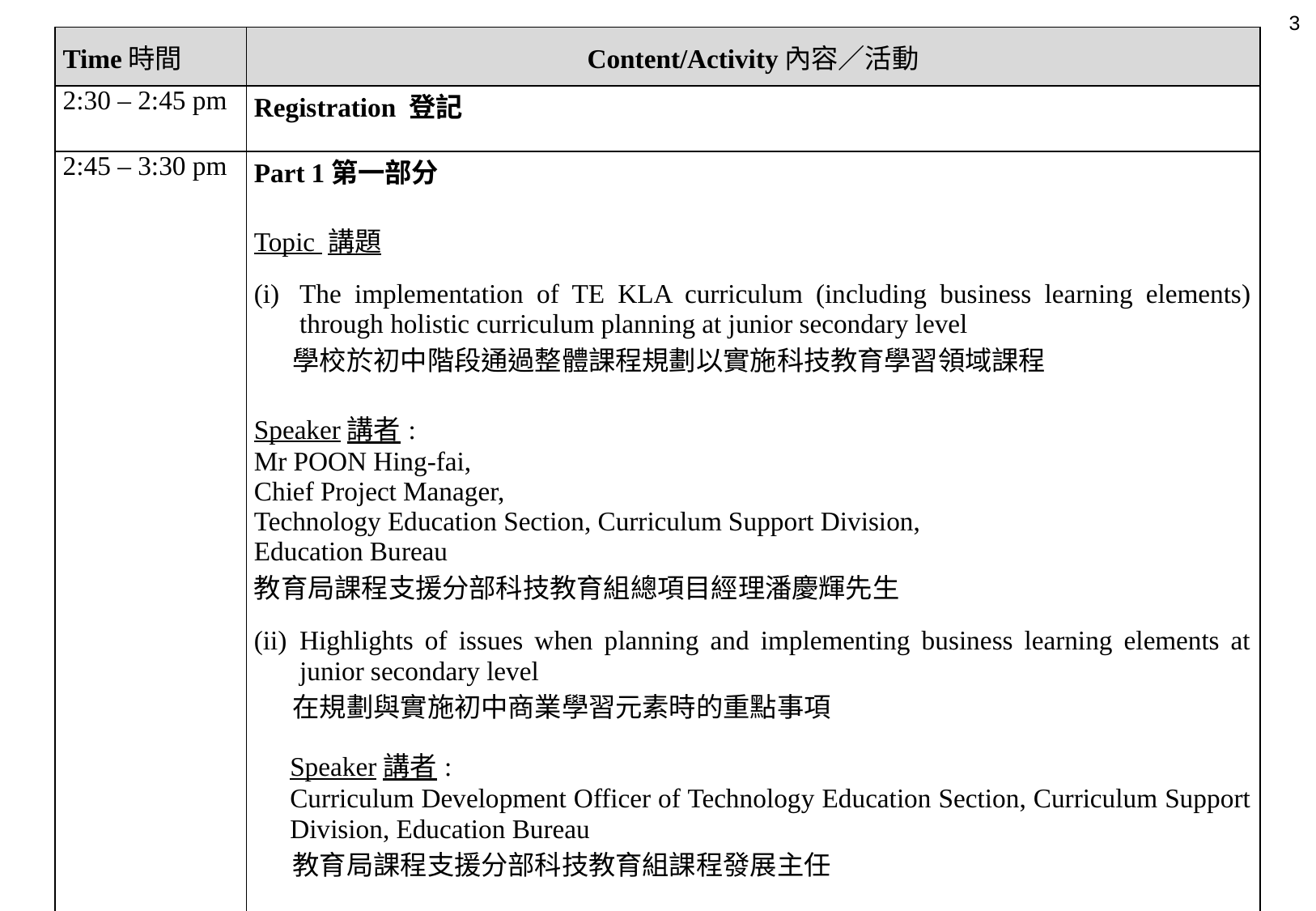

3
| Time時間 | Content/Activity內容／活動 |
| --- | --- |
| 2:30 – 2:45 pm | Registration 登記 |
| 2:45 – 3:30 pm | Part 1第一部分   Topic 講題 The implementation of TE KLA curriculum (including business learning elements) through holistic curriculum planning at junior secondary level 學校於初中階段通過整體課程規劃以實施科技教育學習領域課程   Speaker講者: Mr POON Hing-fai, Chief Project Manager, Technology Education Section, Curriculum Support Division, Education Bureau 教育局課程支援分部科技教育組總項目經理潘慶輝先生 Highlights of issues when planning and implementing business learning elements at junior secondary level 在規劃與實施初中商業學習元素時的重點事項 Speaker講者: Curriculum Development Officer of Technology Education Section, Curriculum Support Division, Education Bureau 教育局課程支援分部科技教育組課程發展主任 |